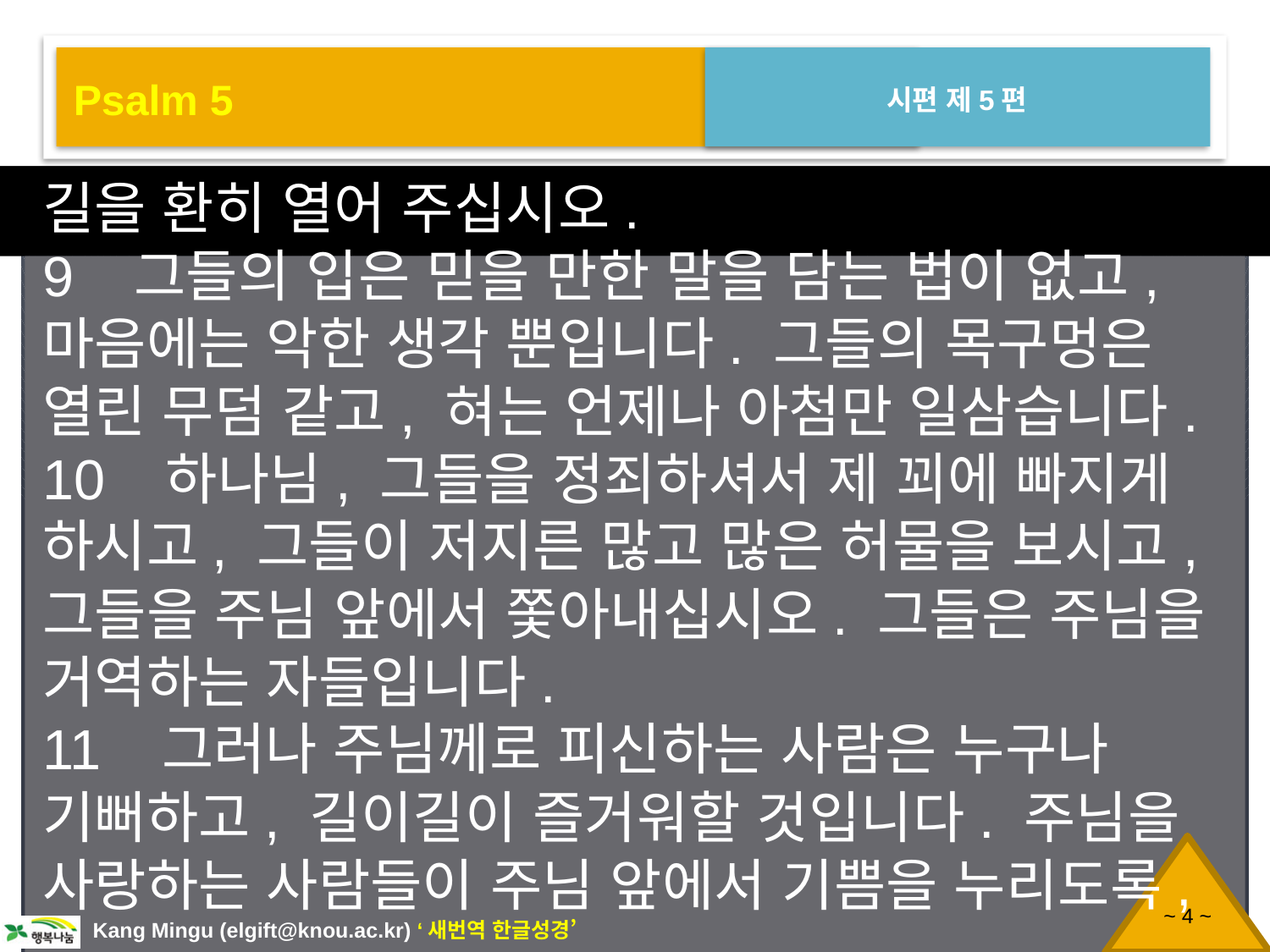

Psalm 5
시편 제5편
길을 환히 열어 주십시오.
9   그들의 입은 믿을 만한 말을 담는 법이 없고, 마음에는 악한 생각 뿐입니다. 그들의 목구멍은 열린 무덤 같고, 혀는 언제나 아첨만 일삼습니다.
10   하나님, 그들을 정죄하셔서 제 꾀에 빠지게 하시고, 그들이 저지른 많고 많은 허물을 보시고, 그들을 주님 앞에서 쫓아내십시오. 그들은 주님을 거역하는 자들입니다.
11   그러나 주님께로 피신하는 사람은 누구나 기뻐하고, 길이길이 즐거워할 것입니다. 주님을 사랑하는 사람들이 주님 앞에서 기쁨을 누리도록,